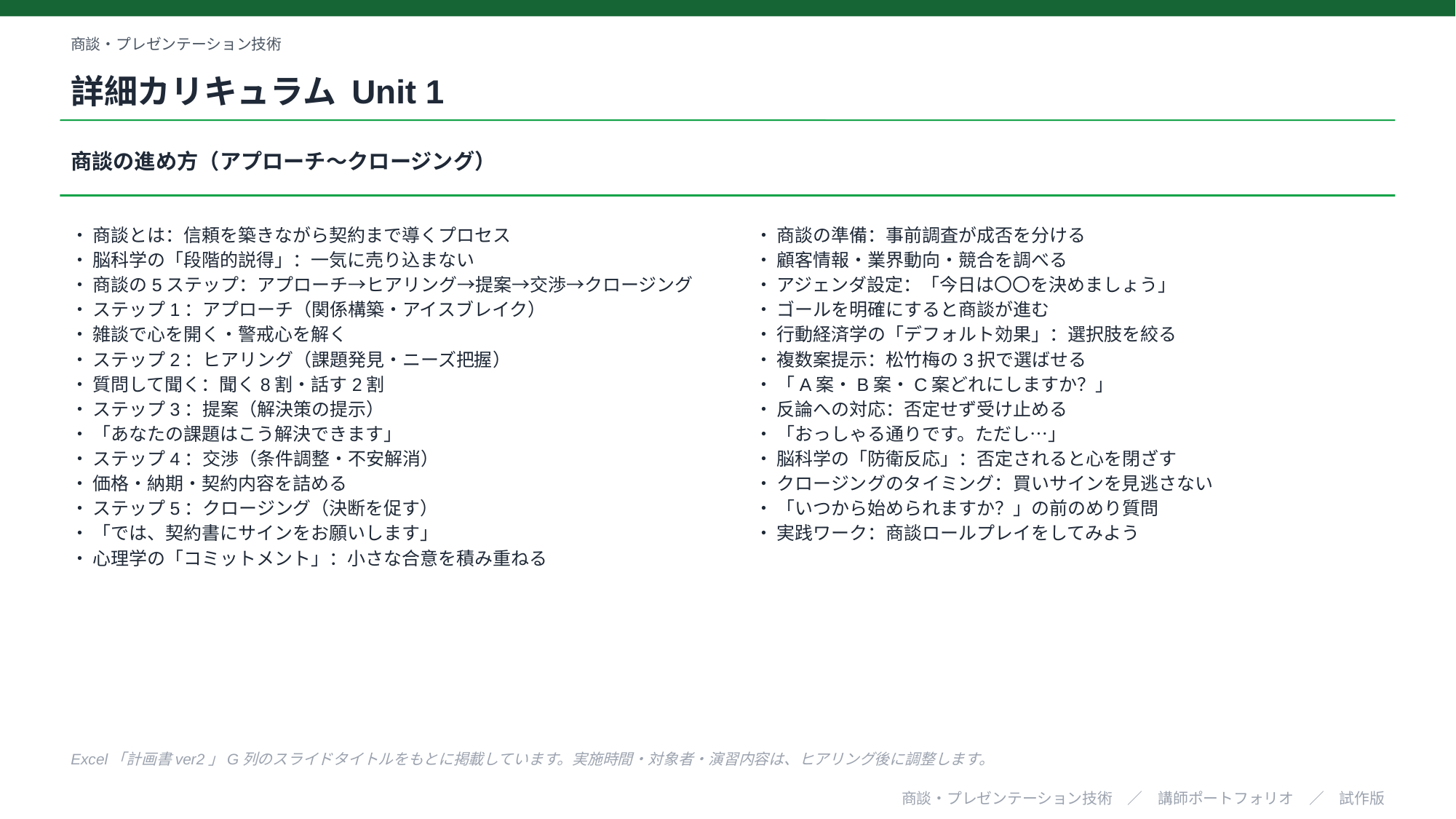

商談・プレゼンテーション技術
詳細カリキュラム Unit 1

商談の進め方（アプローチ～クロージング）

・ 商談とは：信頼を築きながら契約まで導くプロセス
・ 脳科学の「段階的説得」：一気に売り込まない
・ 商談の5ステップ：アプローチ→ヒアリング→提案→交渉→クロージング
・ ステップ1：アプローチ（関係構築・アイスブレイク）
・ 雑談で心を開く・警戒心を解く
・ ステップ2：ヒアリング（課題発見・ニーズ把握）
・ 質問して聞く：聞く8割・話す2割
・ ステップ3：提案（解決策の提示）
・ 「あなたの課題はこう解決できます」
・ ステップ4：交渉（条件調整・不安解消）
・ 価格・納期・契約内容を詰める
・ ステップ5：クロージング（決断を促す）
・ 「では、契約書にサインをお願いします」
・ 心理学の「コミットメント」：小さな合意を積み重ねる
・ 商談の準備：事前調査が成否を分ける
・ 顧客情報・業界動向・競合を調べる
・ アジェンダ設定：「今日は〇〇を決めましょう」
・ ゴールを明確にすると商談が進む
・ 行動経済学の「デフォルト効果」：選択肢を絞る
・ 複数案提示：松竹梅の3択で選ばせる
・ 「A案・B案・C案どれにしますか？」
・ 反論への対応：否定せず受け止める
・ 「おっしゃる通りです。ただし…」
・ 脳科学の「防衛反応」：否定されると心を閉ざす
・ クロージングのタイミング：買いサインを見逃さない
・ 「いつから始められますか？」の前のめり質問
・ 実践ワーク：商談ロールプレイをしてみよう
Excel「計画書ver2」G列のスライドタイトルをもとに掲載しています。実施時間・対象者・演習内容は、ヒアリング後に調整します。
商談・プレゼンテーション技術　／　講師ポートフォリオ　／　試作版